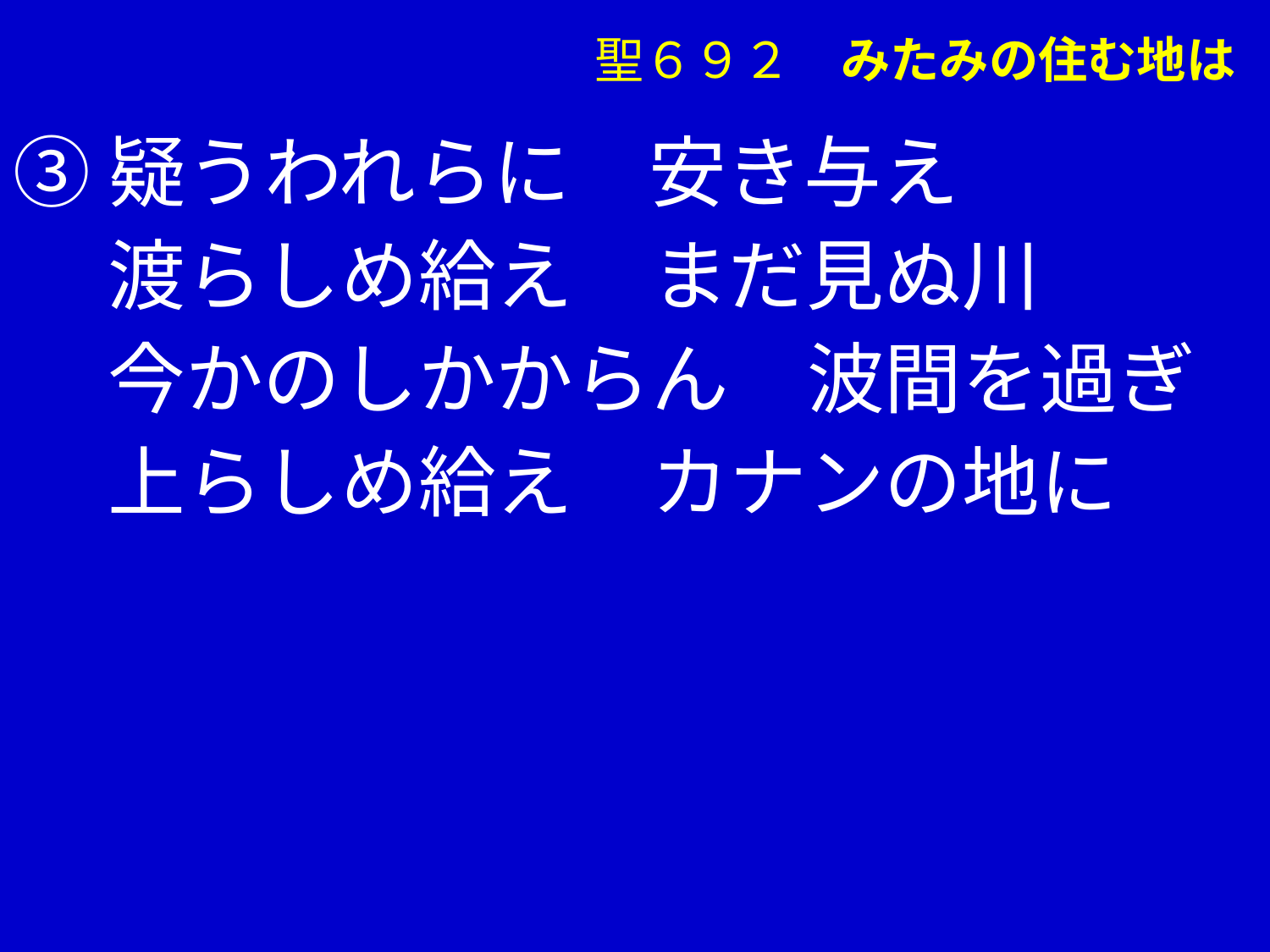

聖６９２　みたみの住む地は
③疑うわれらに　安き与え
　 渡らしめ給え　まだ見ぬ川
　 今かのしかからん　波間を過ぎ
　 上らしめ給え　カナンの地に